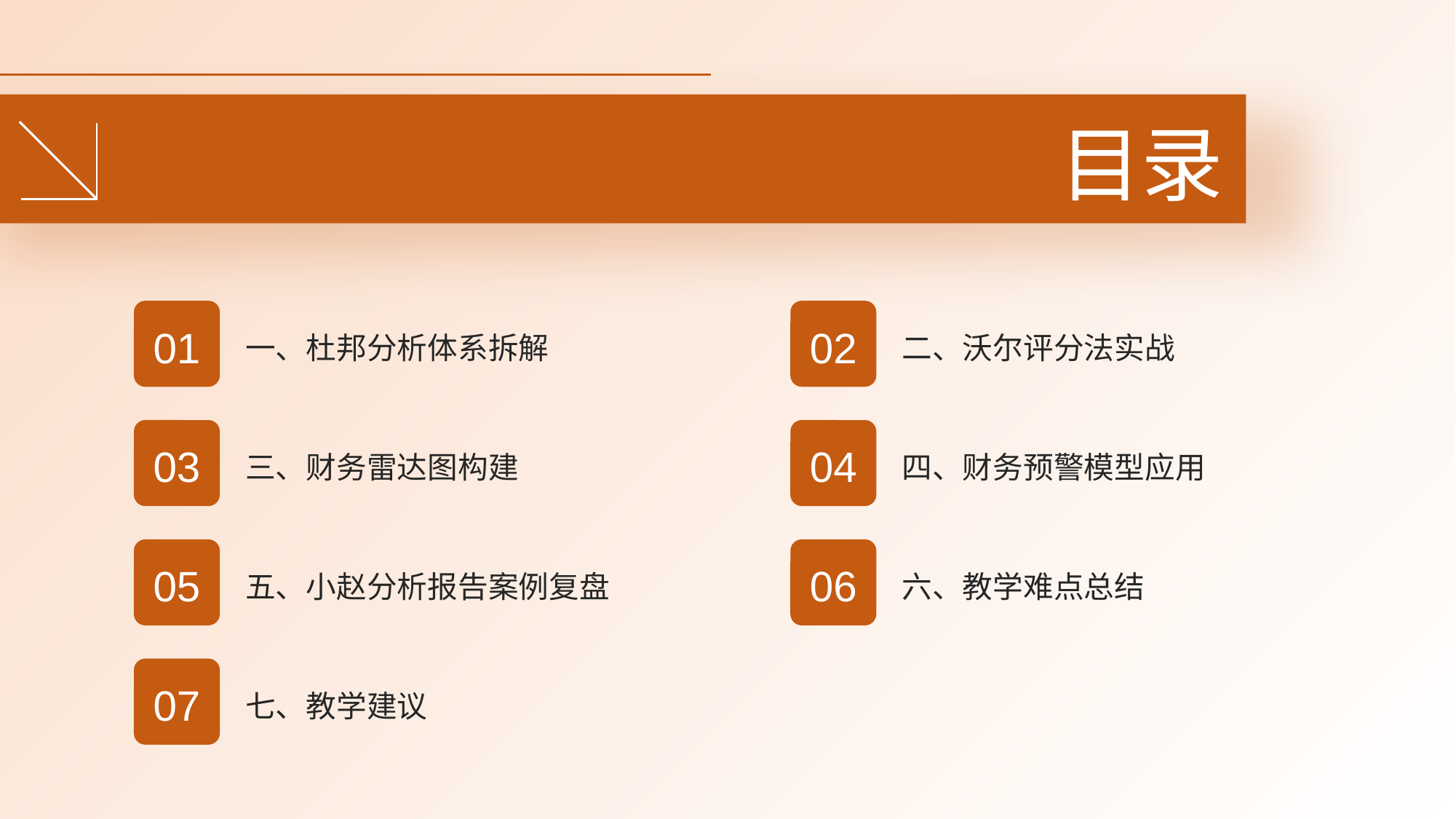

目录

一、杜邦分析体系拆解

二、沃尔评分法实战
01
02

三、财务雷达图构建

四、财务预警模型应用
03
04

五、小赵分析报告案例复盘

六、教学难点总结
05
06

七、教学建议
07